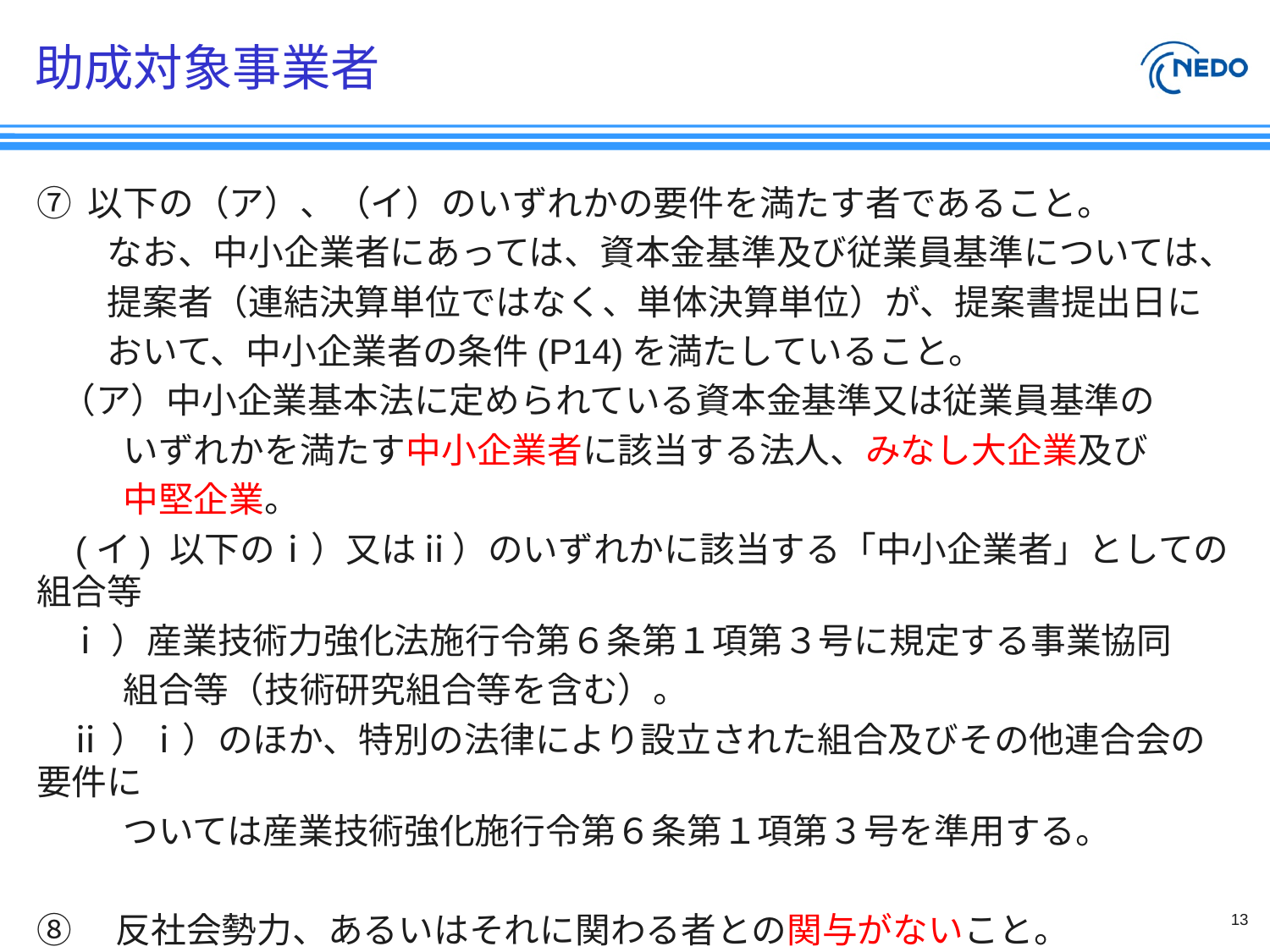

# 助成対象事業者
⑦ 以下の（ア）、（イ）のいずれかの要件を満たす者であること。
　　なお、中小企業者にあっては、資本金基準及び従業員基準については、
　　提案者（連結決算単位ではなく、単体決算単位）が、提案書提出日に
　　おいて、中小企業者の条件(P14)を満たしていること。
  （ア）中小企業基本法に定められている資本金基準又は従業員基準の
          いずれかを満たす中小企業者に該当する法人、みなし大企業及び
          中堅企業。
    (イ) 以下のⅰ）又はⅱ）のいずれかに該当する「中小企業者」としての組合等
    ⅰ）産業技術力強化法施行令第６条第１項第３号に規定する事業協同
          組合等（技術研究組合等を含む）。
    ⅱ）ⅰ）のほか、特別の法律により設立された組合及びその他連合会の要件に
          ついては産業技術強化施行令第６条第１項第３号を準用する。

⑧　反社会勢力、あるいはそれに関わる者との関与がないこと。
13